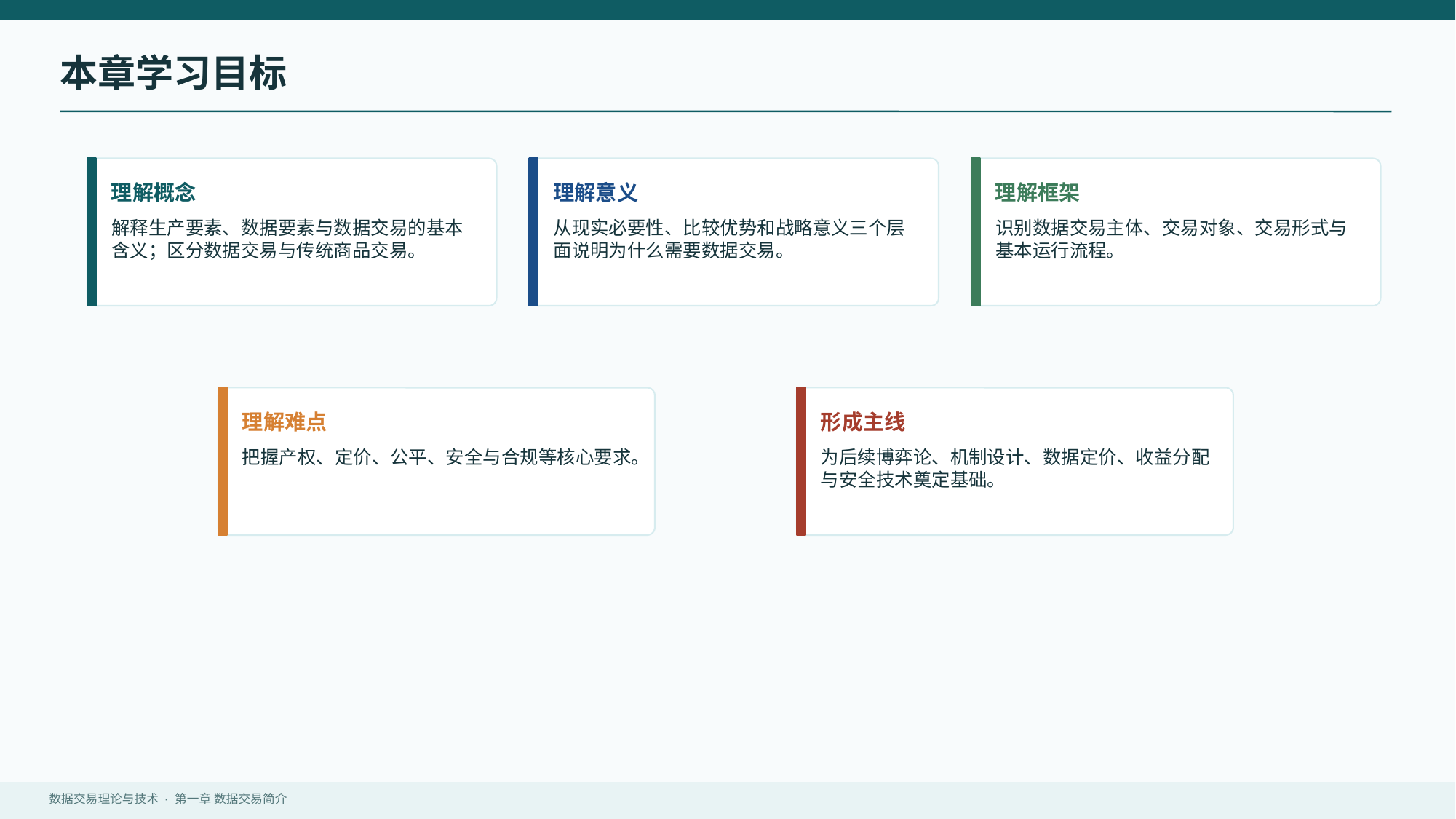

本章学习目标

理解概念
理解意义
理解框架
解释生产要素、数据要素与数据交易的基本含义；区分数据交易与传统商品交易。
从现实必要性、比较优势和战略意义三个层面说明为什么需要数据交易。
识别数据交易主体、交易对象、交易形式与基本运行流程。

理解难点
形成主线
把握产权、定价、公平、安全与合规等核心要求。
为后续博弈论、机制设计、数据定价、收益分配与安全技术奠定基础。
5